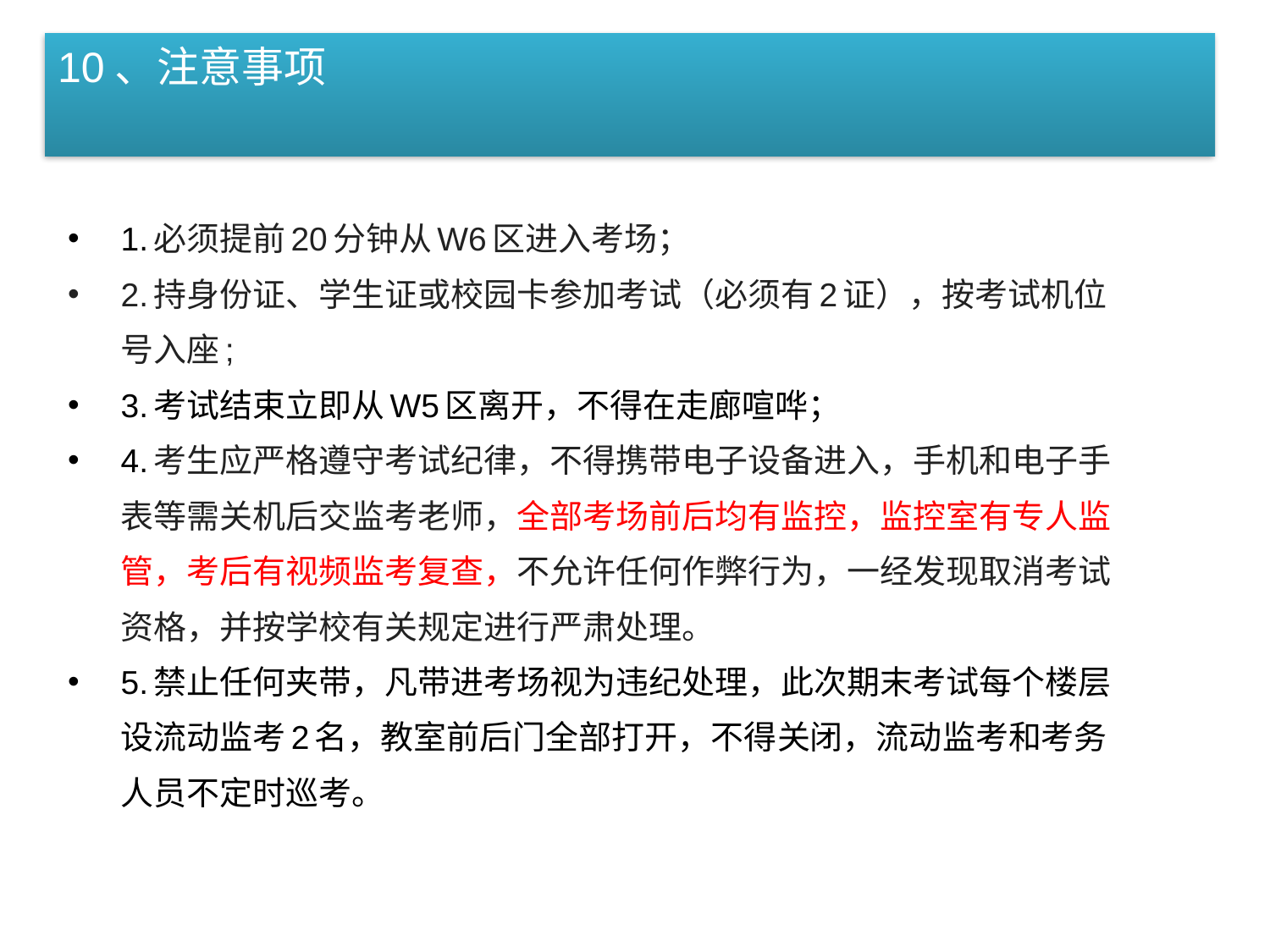

10、注意事项
1.必须提前20分钟从W6区进入考场；
2.持身份证、学生证或校园卡参加考试（必须有2证），按考试机位号入座;
3.考试结束立即从W5区离开，不得在走廊喧哗；
4.考生应严格遵守考试纪律，不得携带电子设备进入，手机和电子手表等需关机后交监考老师，全部考场前后均有监控，监控室有专人监管，考后有视频监考复查，不允许任何作弊行为，一经发现取消考试资格，并按学校有关规定进行严肃处理。
5.禁止任何夹带，凡带进考场视为违纪处理，此次期末考试每个楼层设流动监考2名，教室前后门全部打开，不得关闭，流动监考和考务人员不定时巡考。